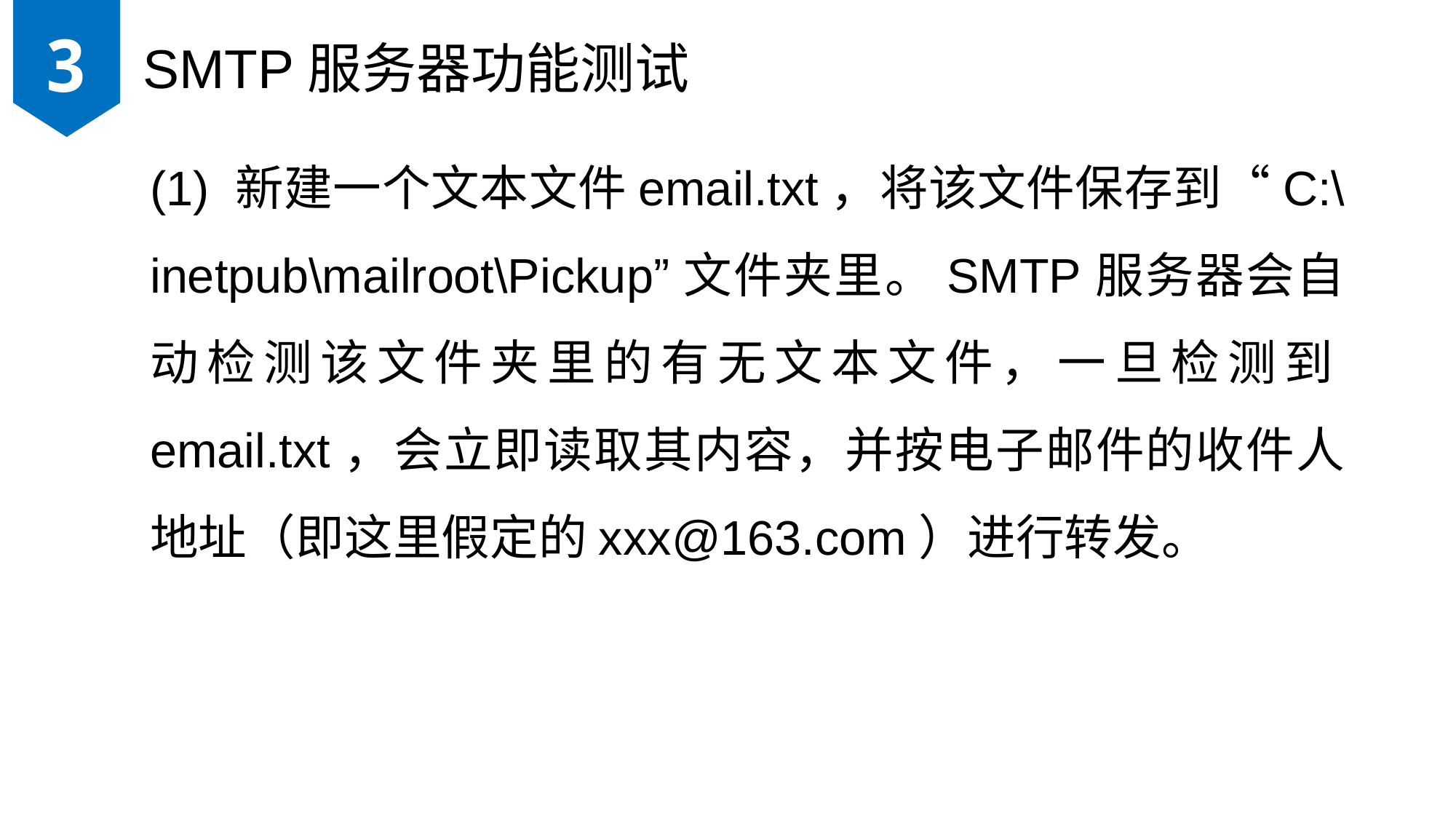

3

SMTP服务器功能测试
(1) 新建一个文本文件email.txt，将该文件保存到“C:\inetpub\mailroot\Pickup”文件夹里。SMTP服务器会自动检测该文件夹里的有无文本文件，一旦检测到email.txt，会立即读取其内容，并按电子邮件的收件人地址（即这里假定的xxx@163.com）进行转发。